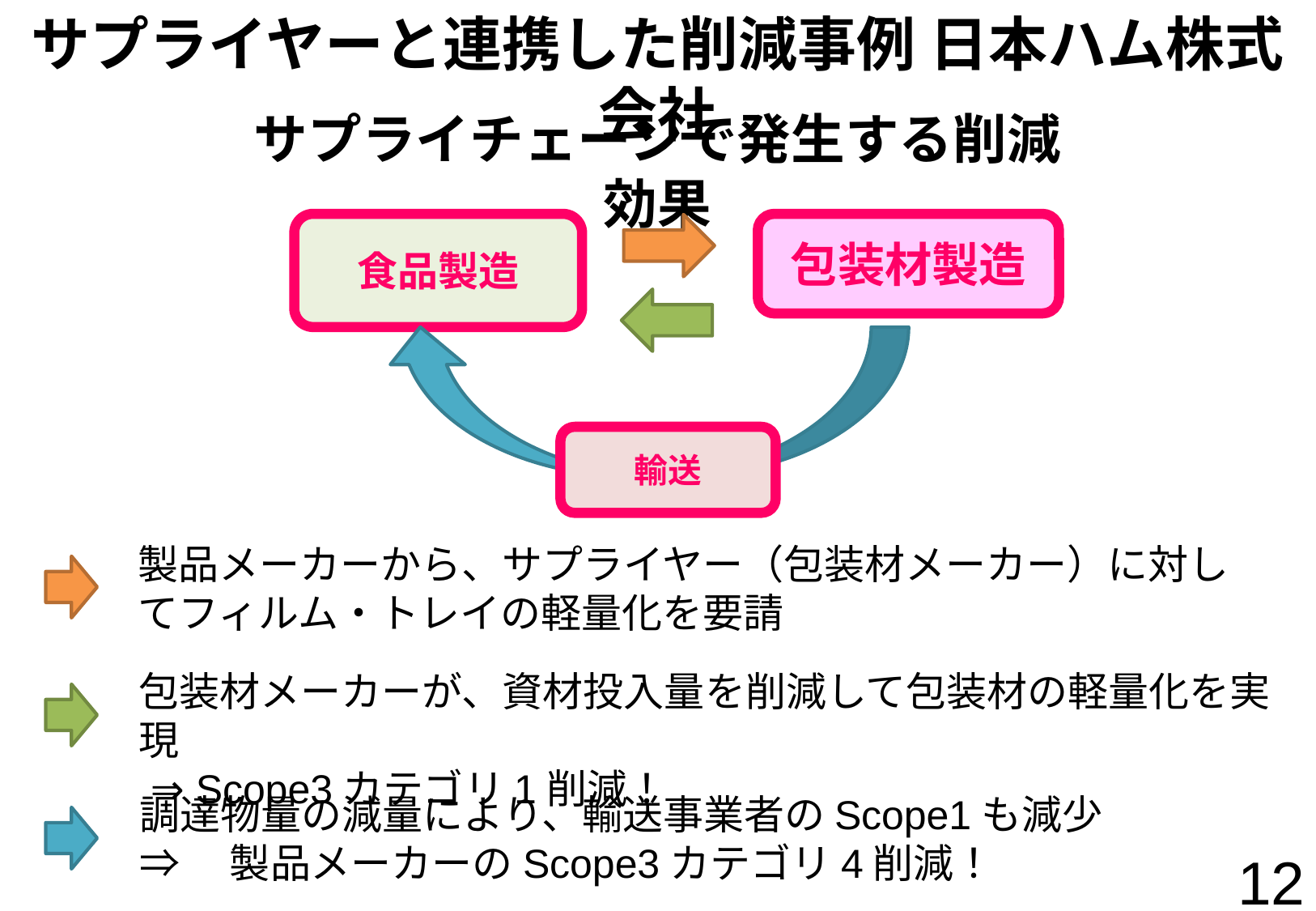

# サプライヤーと連携した削減事例 日本ハム株式会社
サプライチェーンで発生する削減効果
食品製造
包装材製造

輸送
製品メーカーから、サプライヤー（包装材メーカー）に対してフィルム・トレイの軽量化を要請

包装材メーカーが、資材投入量を削減して包装材の軽量化を実現
 ⇒ Scope3カテゴリ1削減！

調達物量の減量により、輸送事業者のScope1も減少
⇒　製品メーカーのScope3カテゴリ4削減！

12